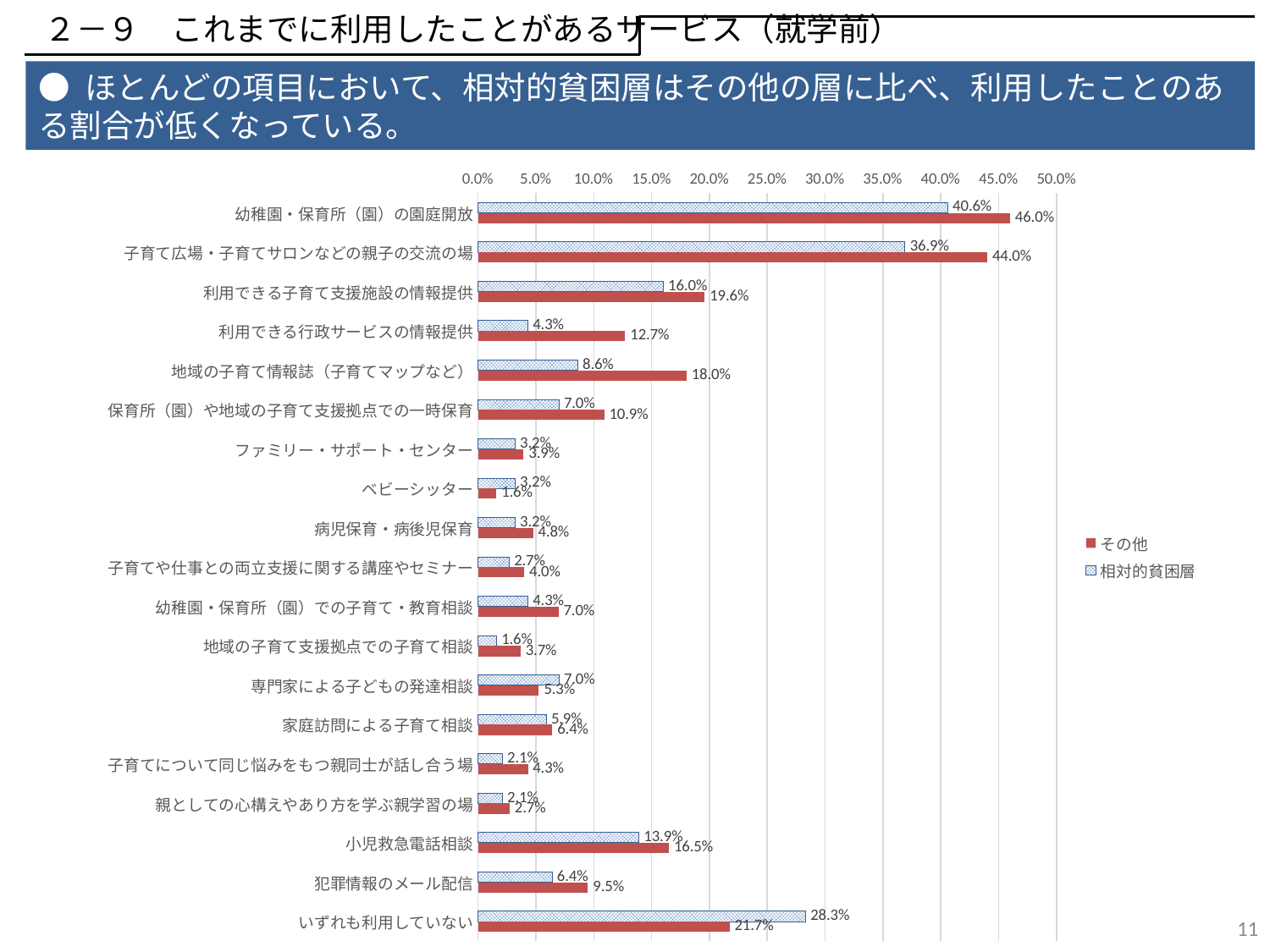

２－９　これまでに利用したことがあるサービス（就学前）
● ほとんどの項目において、相対的貧困層はその他の層に比べ、利用したことのある割合が低くなっている。

### Chart

| Category | 相対的貧困層 | その他 |
|---|---|---|
| 幼稚園・保育所（園）の園庭開放 | 0.406 | 0.4599367485624674 |
| 子育て広場・子育てサロンなどの親子の交流の場 | 0.369 | 0.4403073706220596 |
| 利用できる子育て支援施設の情報提供 | 0.16 | 0.1960005227391532 |
| 利用できる行政サービスの情報提供 | 0.043 | 0.127192890747517 |
| 地域の子育て情報誌（子育てマップなど） | 0.086 | 0.1803648719289075 |
| 保育所（園）や地域の子育て支援拠点での一時保育 | 0.07 | 0.10914270778881338 |
| ファミリー・サポート・センター | 0.032 | 0.0394009409304757 |
| ベビーシッター | 0.032 | 0.015994249869315212 |
| 病児保育・病後児保育 | 0.032 | 0.047576581285938314 |
| 子育てや仕事との両立支援に関する講座やセミナー | 0.027 | 0.040055410350235236 |
| 幼稚園・保育所（園）での子育て・教育相談 | 0.043 | 0.06959330893883953 |
| 地域の子育て支援拠点での子育て相談 | 0.016 | 0.036784631468897024 |
| 専門家による子どもの発達相談 | 0.07 | 0.05260376372190277 |
| 家庭訪問による子育て相談 | 0.059 | 0.06428175640355463 |
| 子育てについて同じ悩みをもつ親同士が話し合う場 | 0.021 | 0.04308207004704652 |
| 親としての心構えやあり方を学ぶ親学習の場 | 0.021 | 0.02739623627809723 |
| 小児救急電話相談 | 0.139 | 0.16499477260846837 |
| 犯罪情報のメール配信 | 0.064 | 0.09503972817564034 |
| いずれも利用していない | 0.283 | 0.21731625718766334 |
11